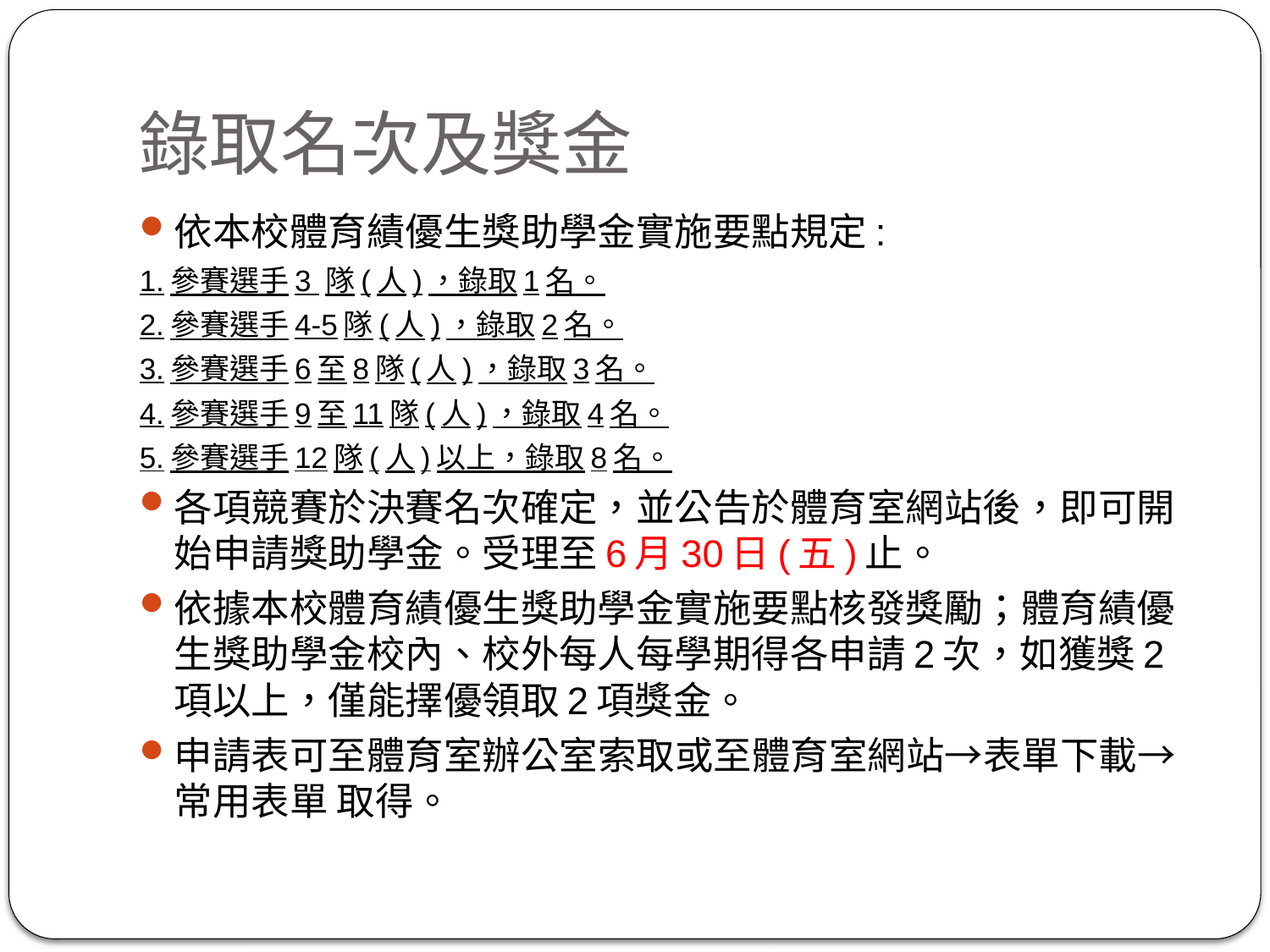

# 錄取名次及獎金
依本校體育績優生獎助學金實施要點規定:
1.參賽選手3 隊(人)，錄取1名。
2.參賽選手4-5隊(人)，錄取2名。
3.參賽選手6至8隊(人)，錄取3名。
4.參賽選手9至11隊(人)，錄取4名。
5.參賽選手12隊(人)以上，錄取8名。
各項競賽於決賽名次確定，並公告於體育室網站後，即可開始申請獎助學金。受理至6月30日(五)止。
依據本校體育績優生獎助學金實施要點核發獎勵；體育績優生獎助學金校內、校外每人每學期得各申請2次，如獲獎2項以上，僅能擇優領取2項獎金。
申請表可至體育室辦公室索取或至體育室網站→表單下載→常用表單 取得。